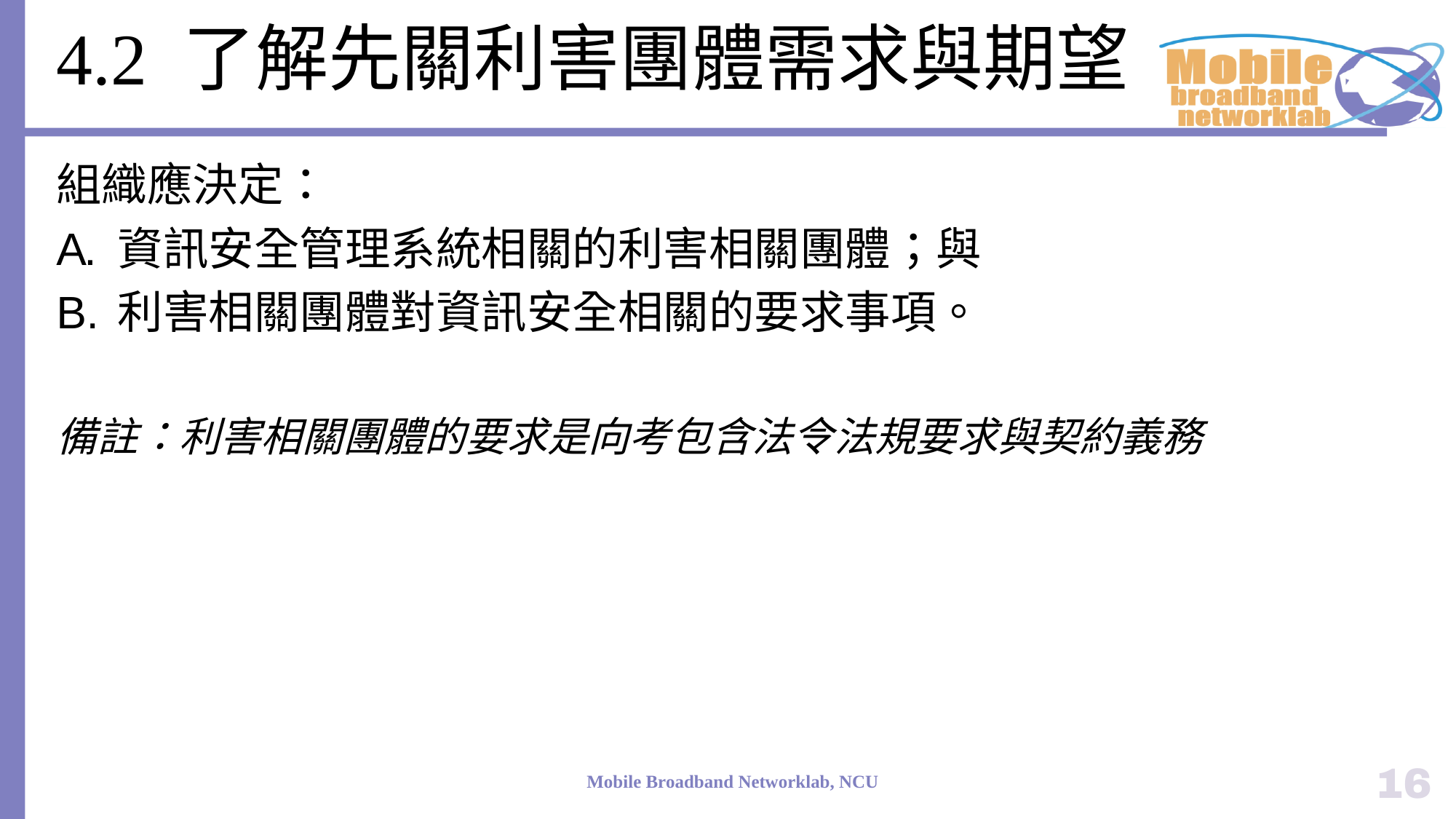

# 4.2 了解先關利害團體需求與期望
組織應決定：
資訊安全管理系統相關的利害相關團體；與
利害相關團體對資訊安全相關的要求事項。

備註：利害相關團體的要求是向考包含法令法規要求與契約義務

16